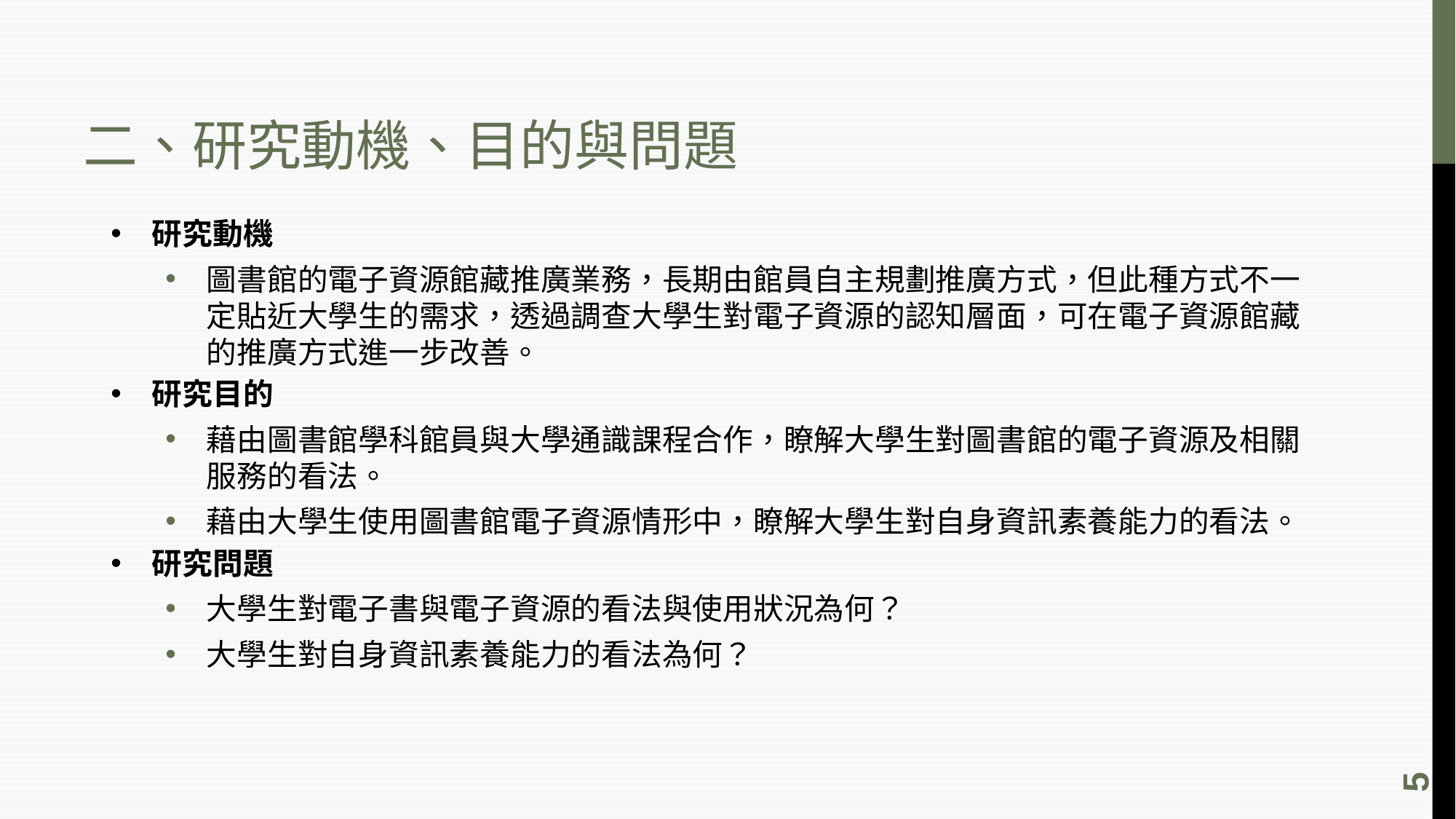

# 二、研究動機、目的與問題
研究動機
圖書館的電子資源館藏推廣業務，長期由館員自主規劃推廣方式，但此種方式不一定貼近大學生的需求，透過調查大學生對電子資源的認知層面，可在電子資源館藏的推廣方式進一步改善。
研究目的
藉由圖書館學科館員與大學通識課程合作，瞭解大學生對圖書館的電子資源及相關服務的看法。
藉由大學生使用圖書館電子資源情形中，瞭解大學生對自身資訊素養能力的看法。
研究問題
大學生對電子書與電子資源的看法與使用狀況為何？
大學生對自身資訊素養能力的看法為何？
5